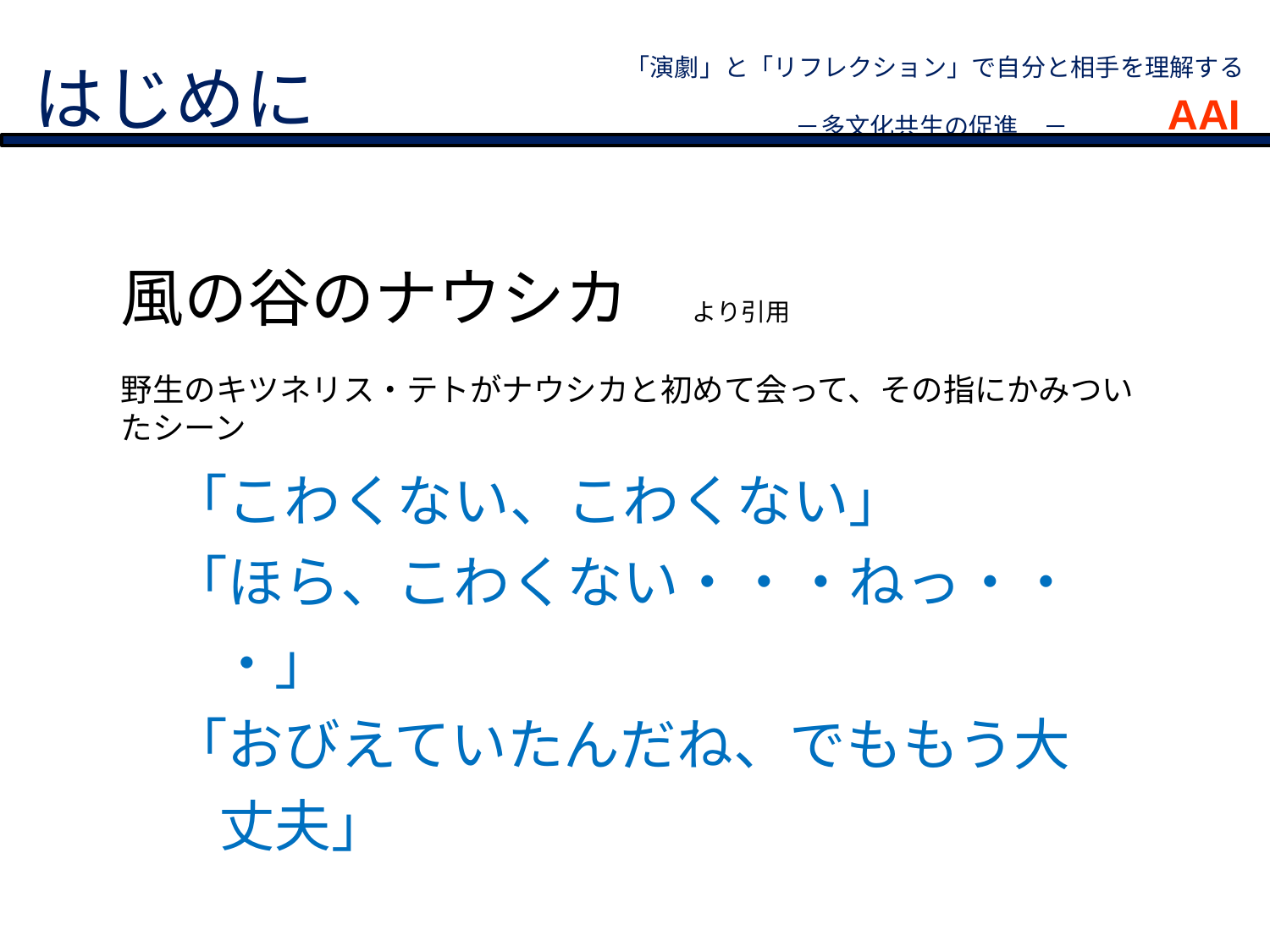

はじめに
「演劇」と「リフレクション」で自分と相手を理解する
－多文化共生の促進　－
AAI

風の谷のナウシカ　より引用
野生のキツネリス・テトがナウシカと初めて会って、その指にかみついたシーン
「こわくない、こわくない」
「ほら、こわくない・・・ねっ・・・」
「おびえていたんだね、でももう大丈夫」